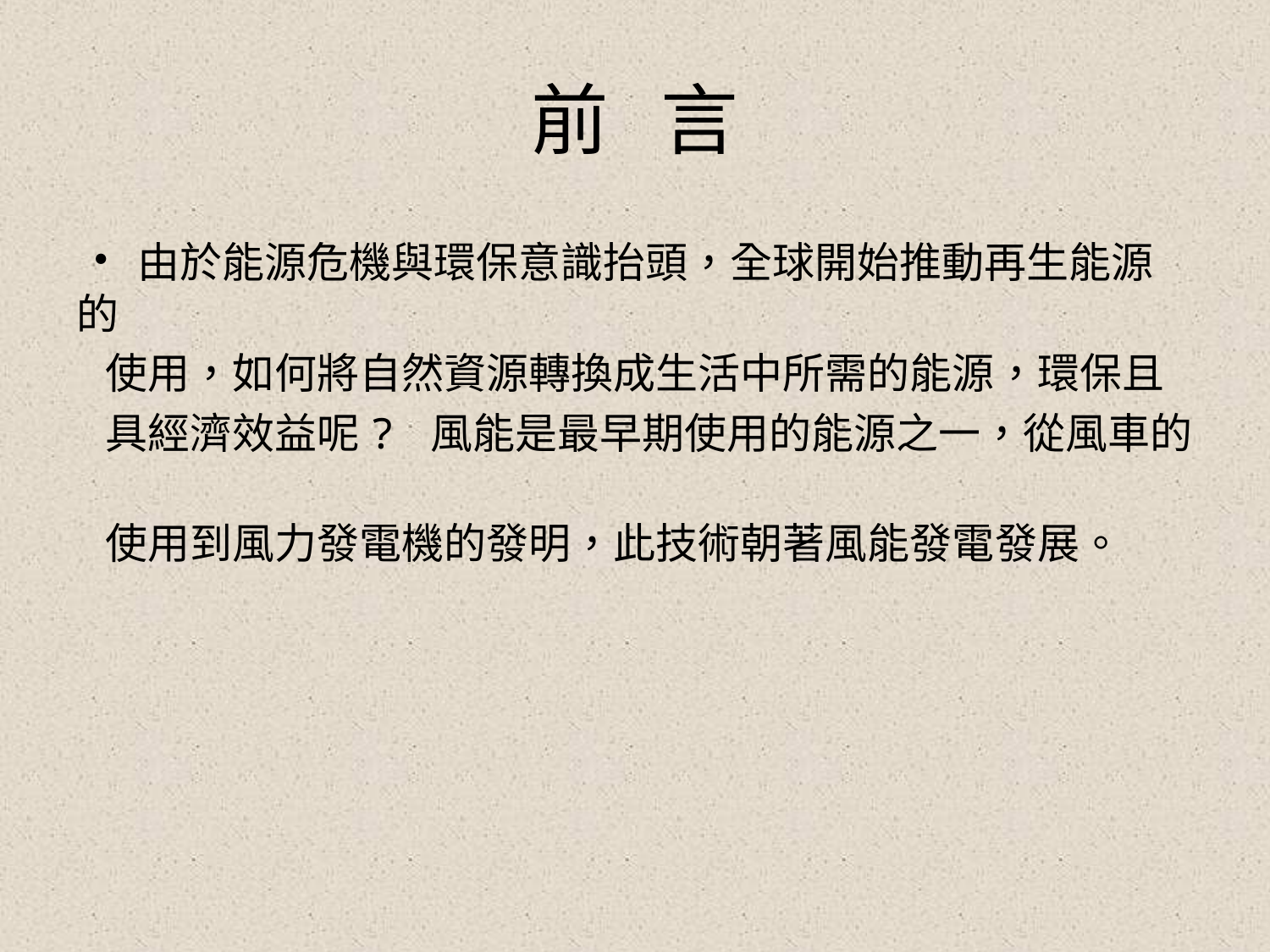

# 前   言
‧由於能源危機與環保意識抬頭，全球開始推動再生能源的
  使用，如何將自然資源轉換成生活中所需的能源，環保且
  具經濟效益呢? 風能是最早期使用的能源之一，從風車的
  使用到風力發電機的發明，此技術朝著風能發電發展。